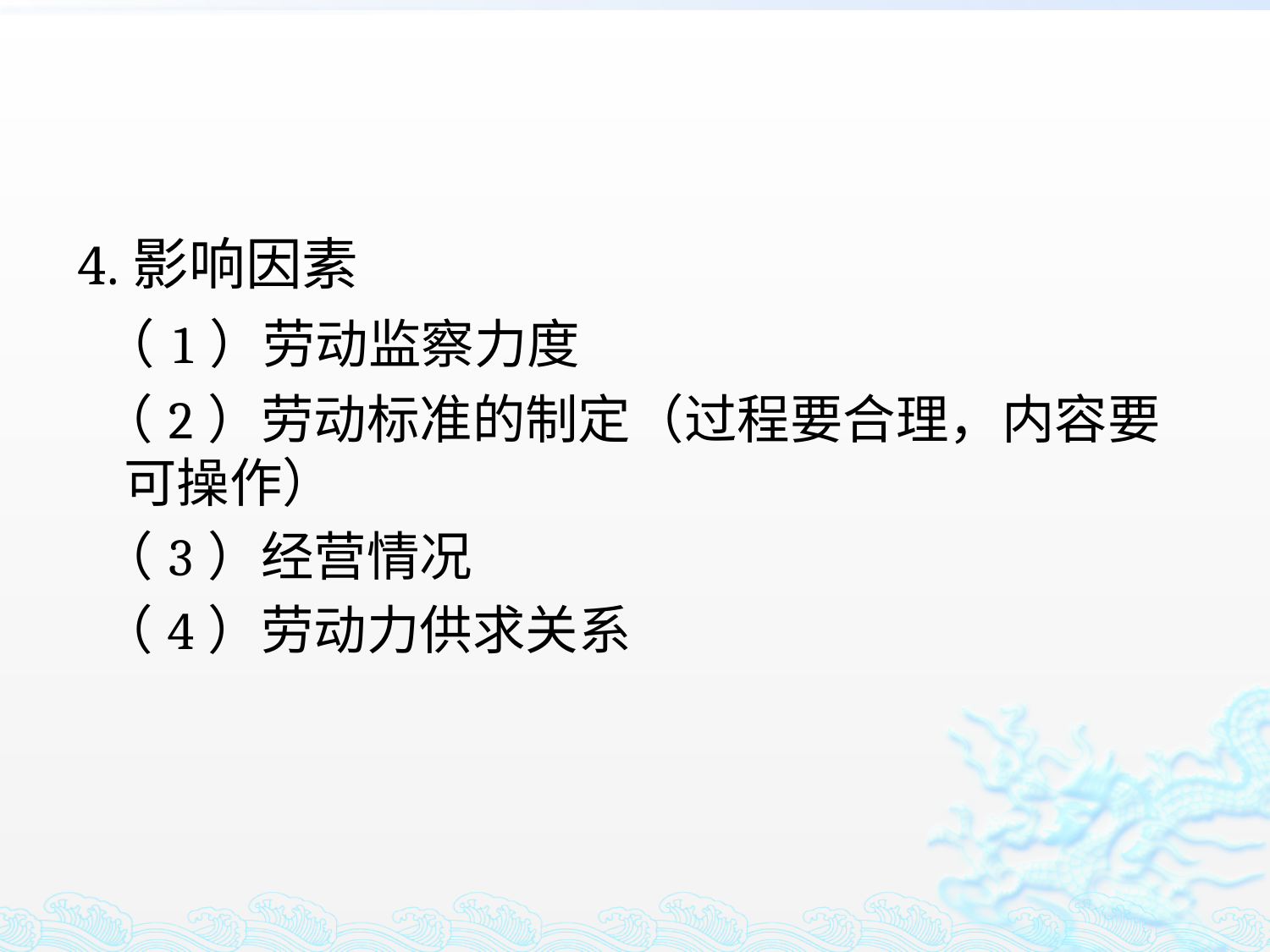

#
4.影响因素
 （1）劳动监察力度
 （2）劳动标准的制定（过程要合理，内容要可操作）
 （3）经营情况
 （4）劳动力供求关系